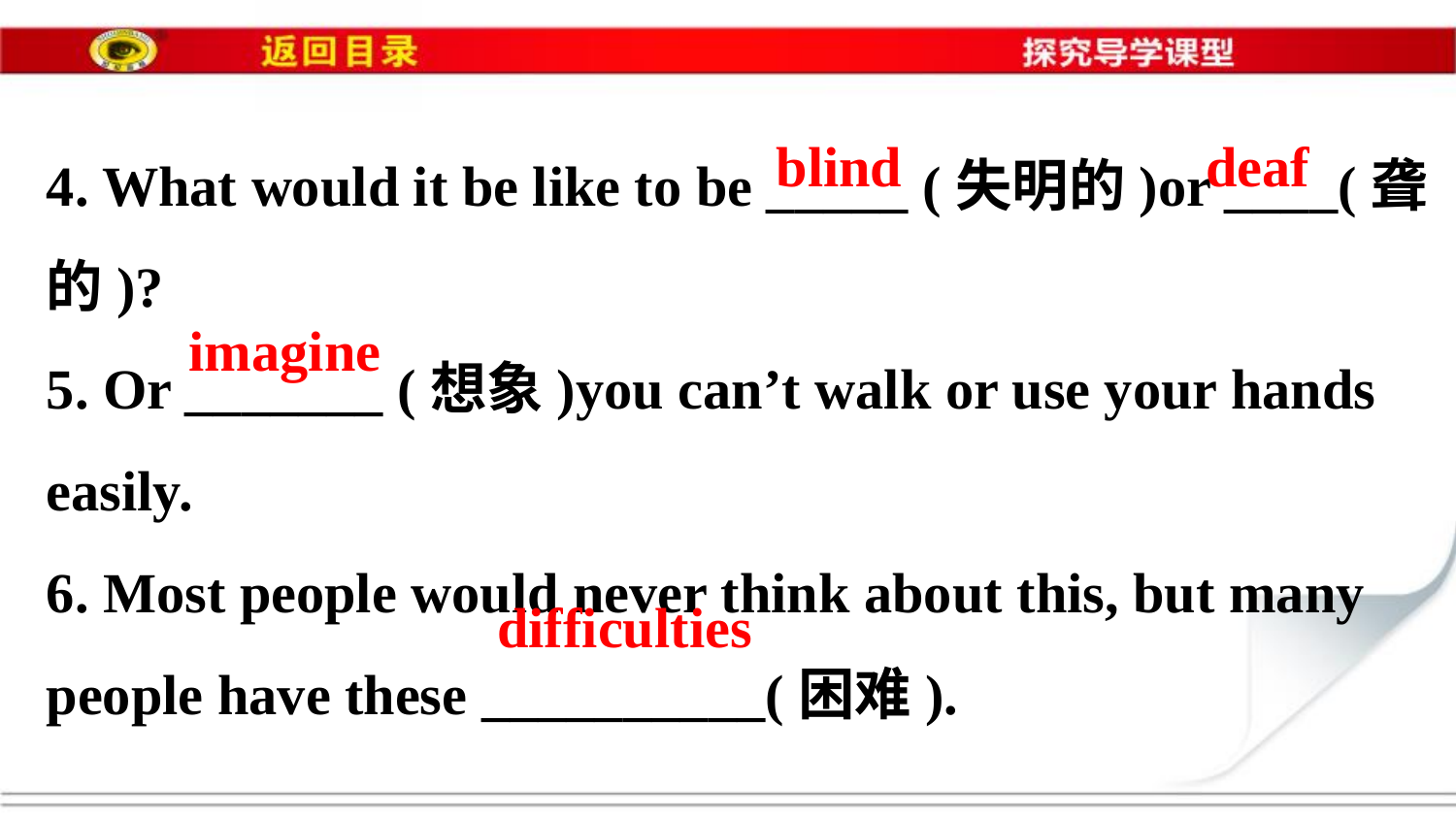

blind
deaf
4. What would it be like to be _____ (失明的)or ____(聋
的)?
5. Or _______ (想象)you can’t walk or use your hands
easily.
6. Most people would never think about this, but many
people have these __________(困难).
imagine
difficulties